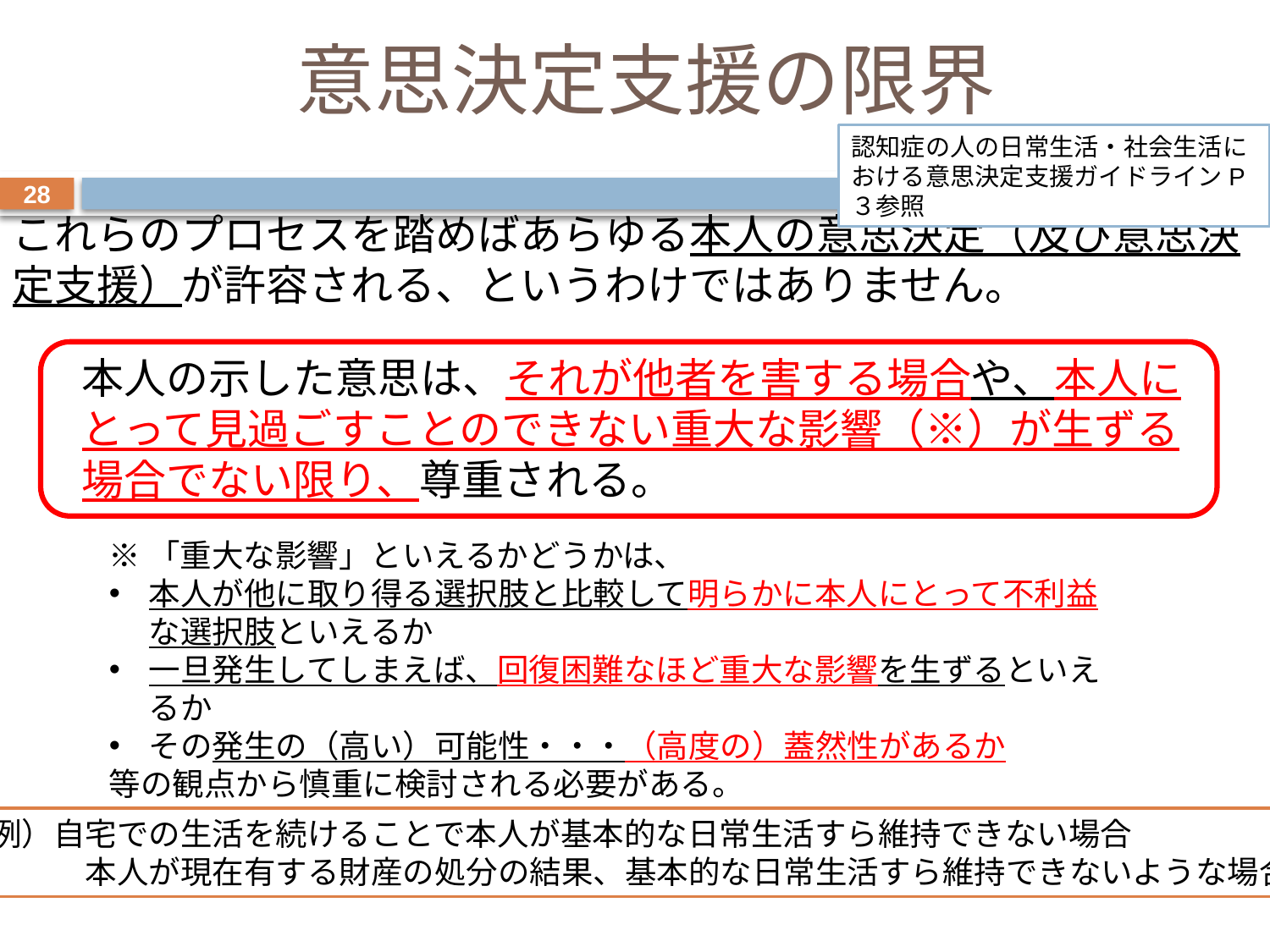

# 意思決定支援の限界
認知症の人の日常生活・社会生活における意思決定支援ガイドラインP３参照
28
これらのプロセスを踏めばあらゆる本人の意思決定（及び意思決定支援）が許容される、というわけではありません。

本人の示した意思は、それが他者を害する場合や、本人にとって見過ごすことのできない重大な影響（※）が生ずる場合でない限り、尊重される。
※「重大な影響」といえるかどうかは、
本人が他に取り得る選択肢と比較して明らかに本人にとって不利益な選択肢といえるか
一旦発生してしまえば、回復困難なほど重大な影響を生ずるといえるか
その発生の（高い）可能性・・・（高度の）蓋然性があるか
等の観点から慎重に検討される必要がある。
例）自宅での生活を続けることで本人が基本的な日常生活すら維持できない場合
　　　本人が現在有する財産の処分の結果、基本的な日常生活すら維持できないような場合